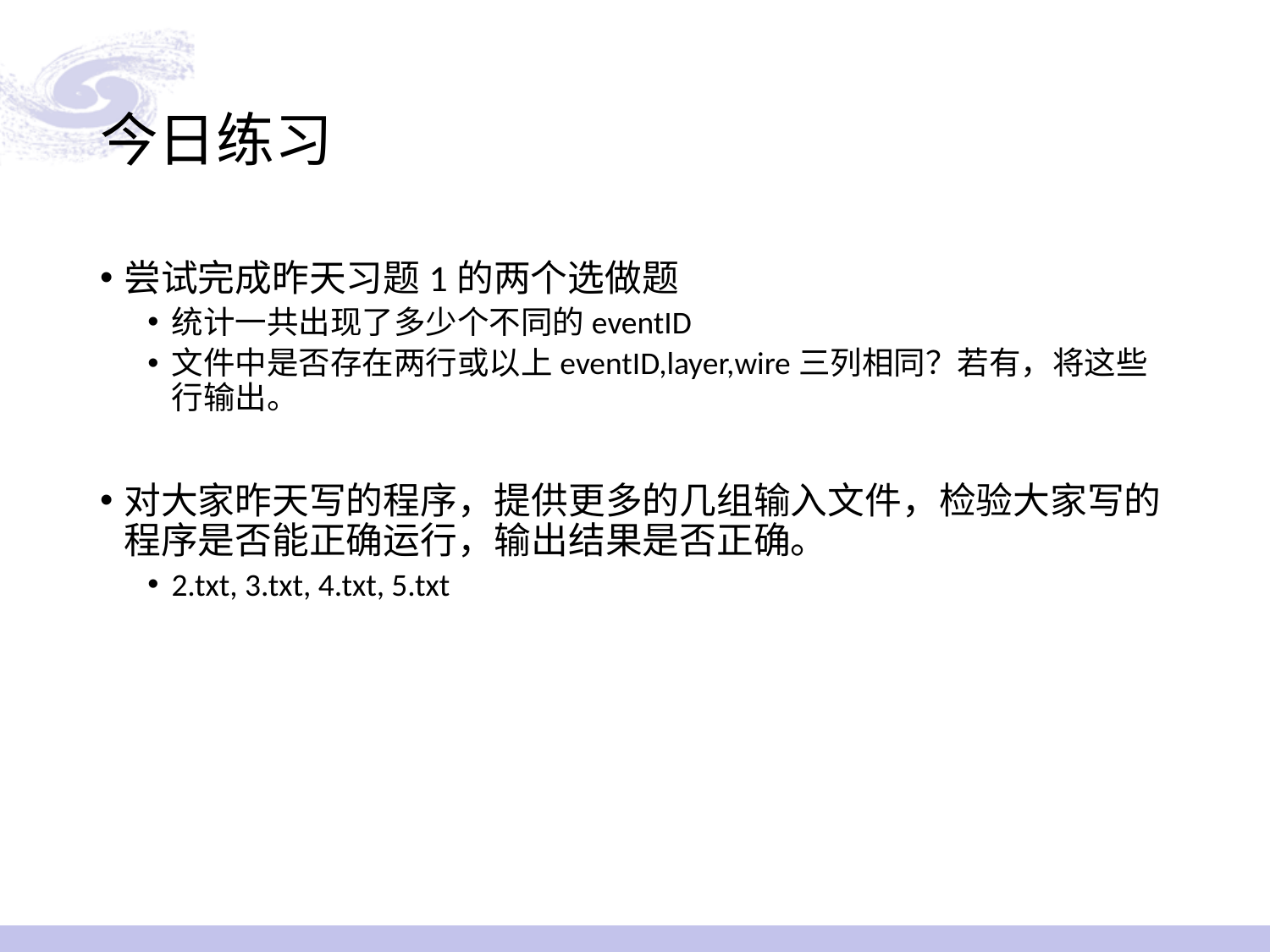

# 今日练习
尝试完成昨天习题1的两个选做题
统计一共出现了多少个不同的eventID
文件中是否存在两行或以上eventID,layer,wire三列相同？若有，将这些行输出。

对大家昨天写的程序，提供更多的几组输入文件，检验大家写的程序是否能正确运行，输出结果是否正确。
2.txt, 3.txt, 4.txt, 5.txt